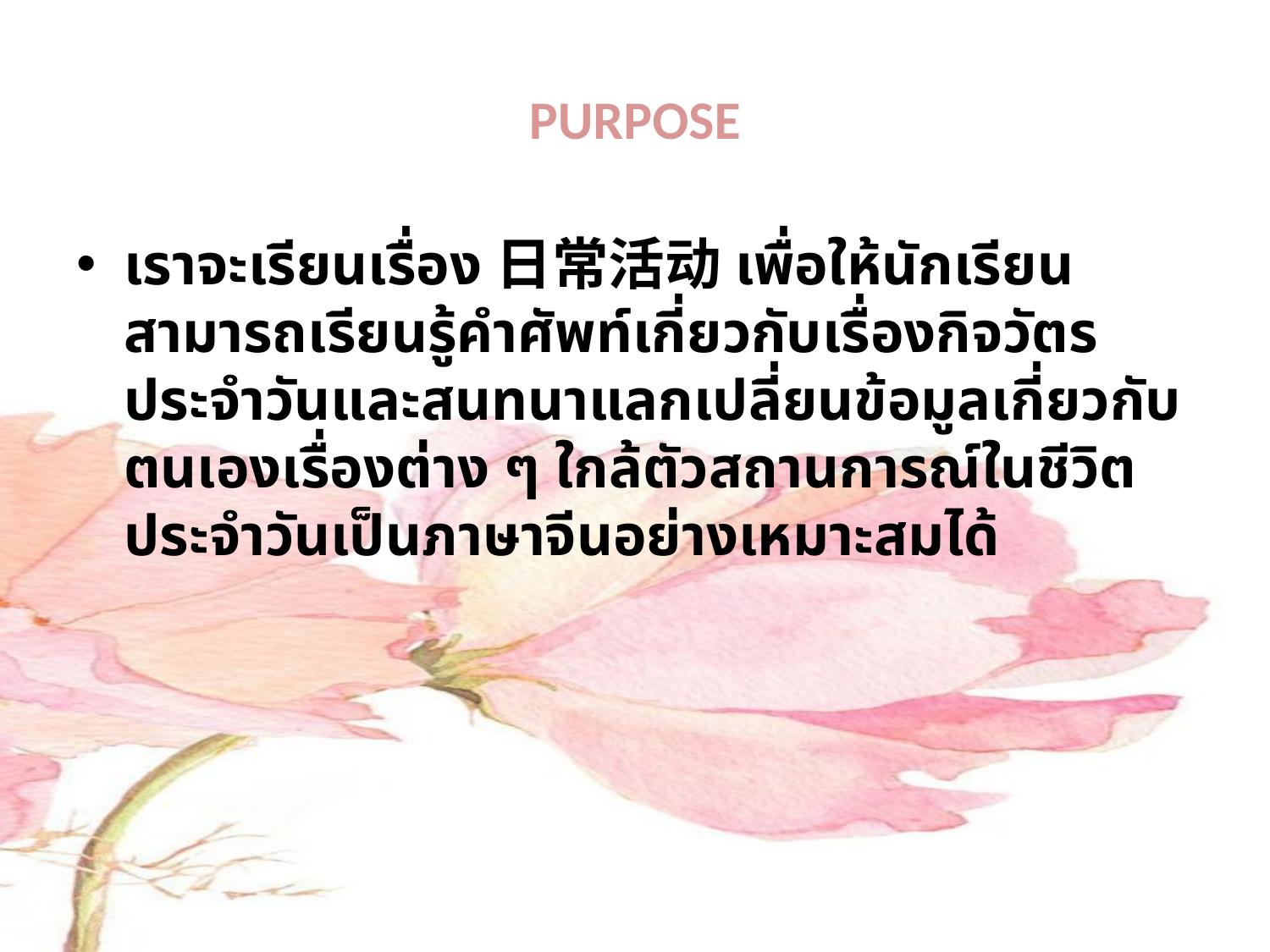

# PURPOSE
เราจะเรียนเรื่อง日常活动เพื่อให้นักเรียนสามารถเรียนรู้คำศัพท์เกี่ยวกับเรื่องกิจวัตรประจำวันและสนทนาแลกเปลี่ยนข้อมูลเกี่ยวกับตนเองเรื่องต่าง ๆ ใกล้ตัวสถานการณ์ในชีวิตประจำวันเป็นภาษาจีนอย่างเหมาะสมได้